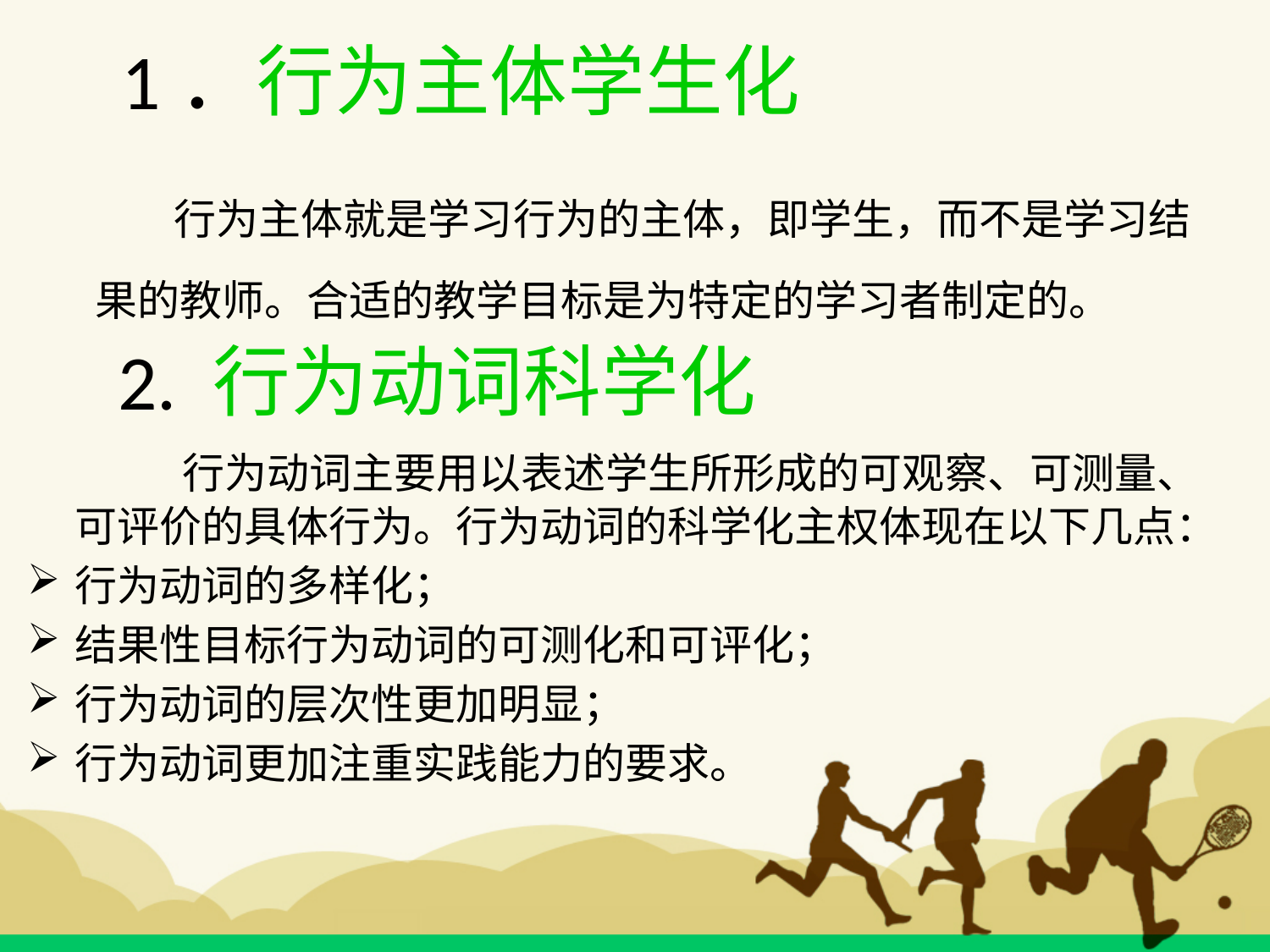

# 1．行为主体学生化
　　　行为主体就是学习行为的主体，即学生，而不是学习结果的教师。合适的教学目标是为特定的学习者制定的。
2. 行为动词科学化
　　　行为动词主要用以表述学生所形成的可观察、可测量、可评价的具体行为。行为动词的科学化主权体现在以下几点：
行为动词的多样化；
结果性目标行为动词的可测化和可评化；
行为动词的层次性更加明显；
行为动词更加注重实践能力的要求。